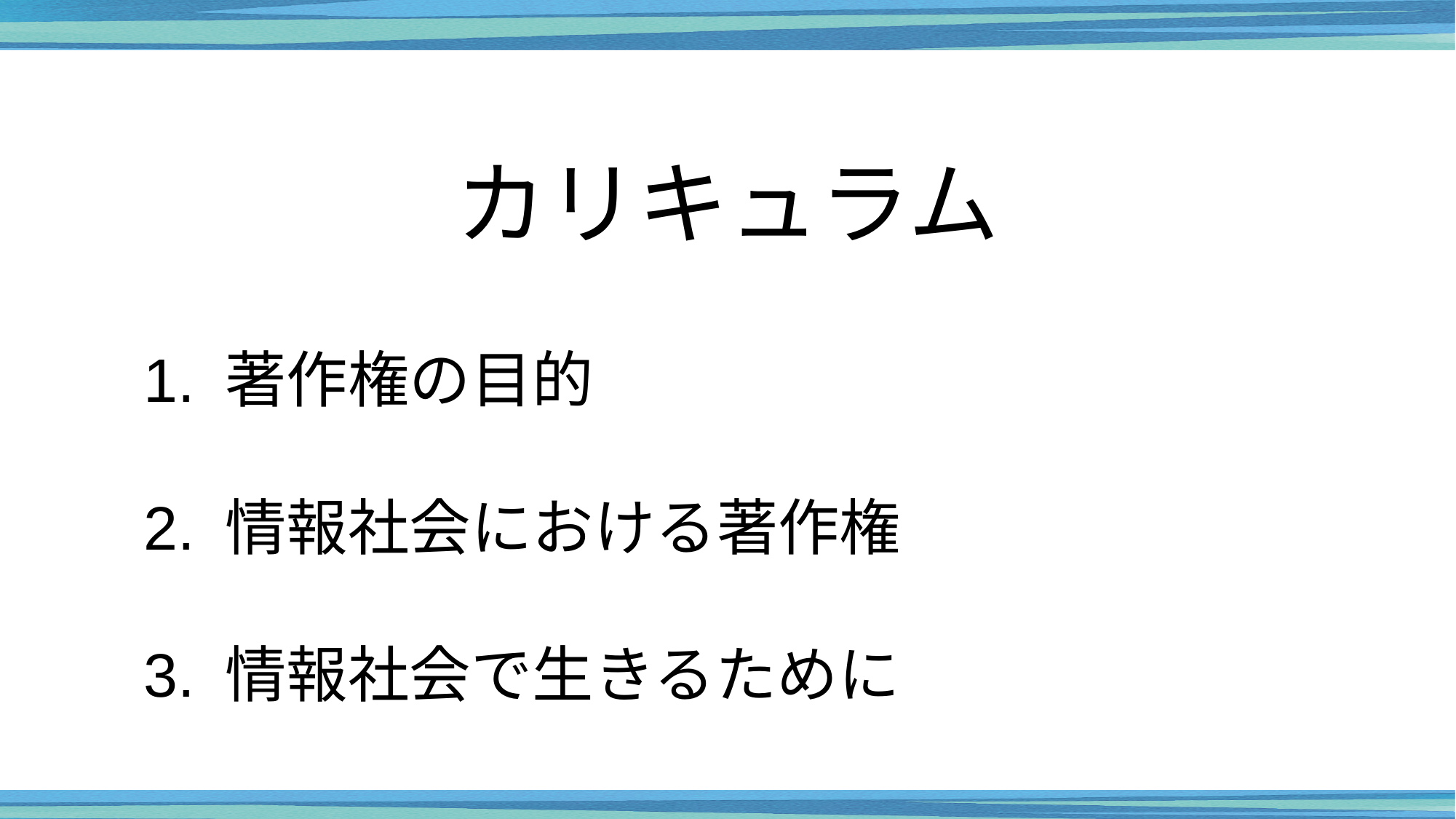

カリキュラム
著作権の目的
情報社会における著作権
情報社会で生きるために